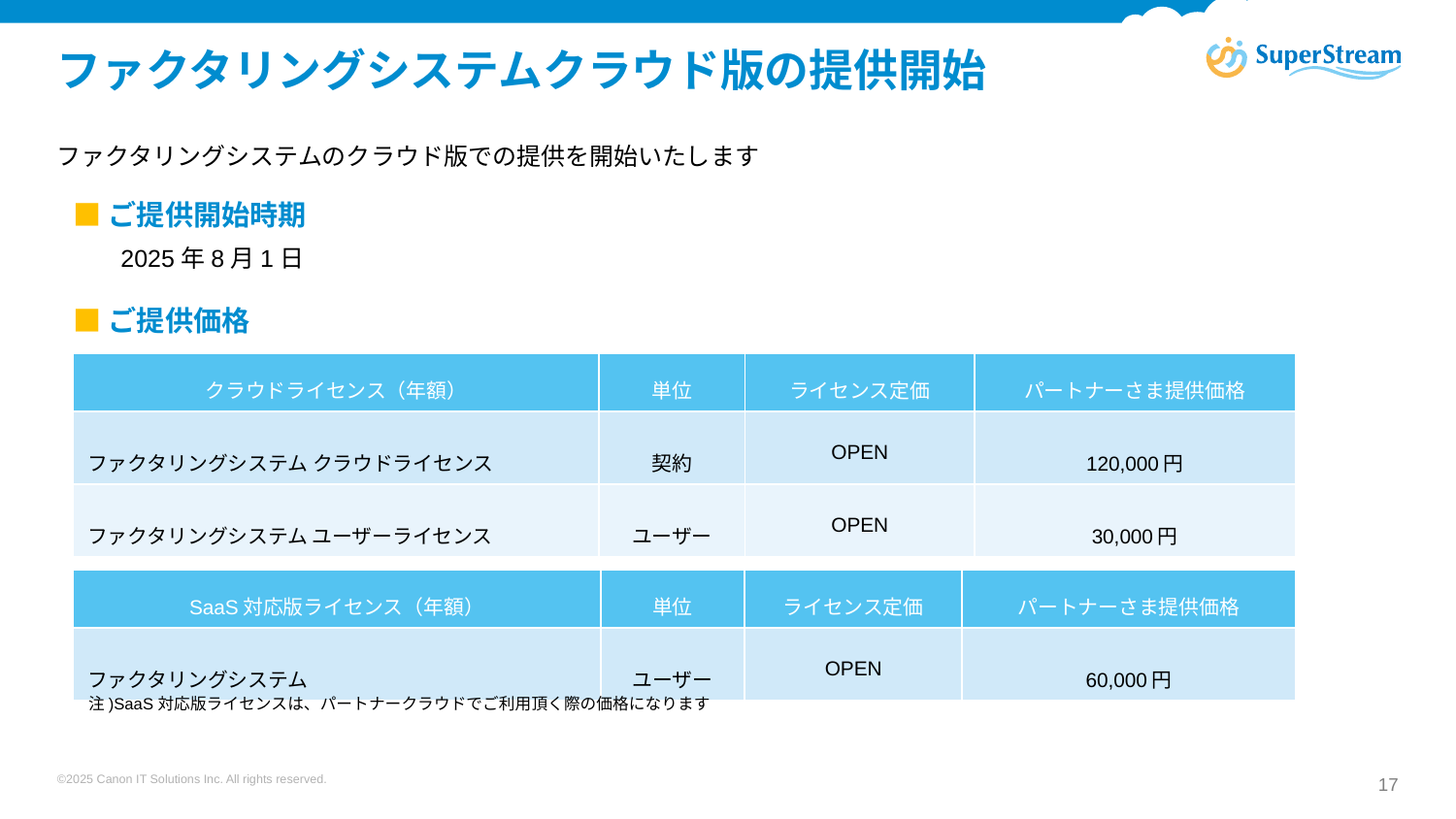

# ファクタリングシステムクラウド版の提供開始
ファクタリングシステムのクラウド版での提供を開始いたします

　　2025年8月1日

■ご提供開始時期
■ご提供価格
| クラウドライセンス（年額） | 単位 | ライセンス定価 | パートナーさま提供価格 |
| --- | --- | --- | --- |
| ファクタリングシステム クラウドライセンス | 契約 | OPEN | 120,000円 |
| ファクタリングシステム ユーザーライセンス | ユーザー | OPEN | 30,000円 |
| SaaS対応版ライセンス（年額） | 単位 | ライセンス定価 | パートナーさま提供価格 |
| --- | --- | --- | --- |
| ファクタリングシステム | ユーザー | OPEN | 60,000円 |
注)SaaS対応版ライセンスは、パートナークラウドでご利用頂く際の価格になります

©2025 Canon IT Solutions Inc. All rights reserved.
17